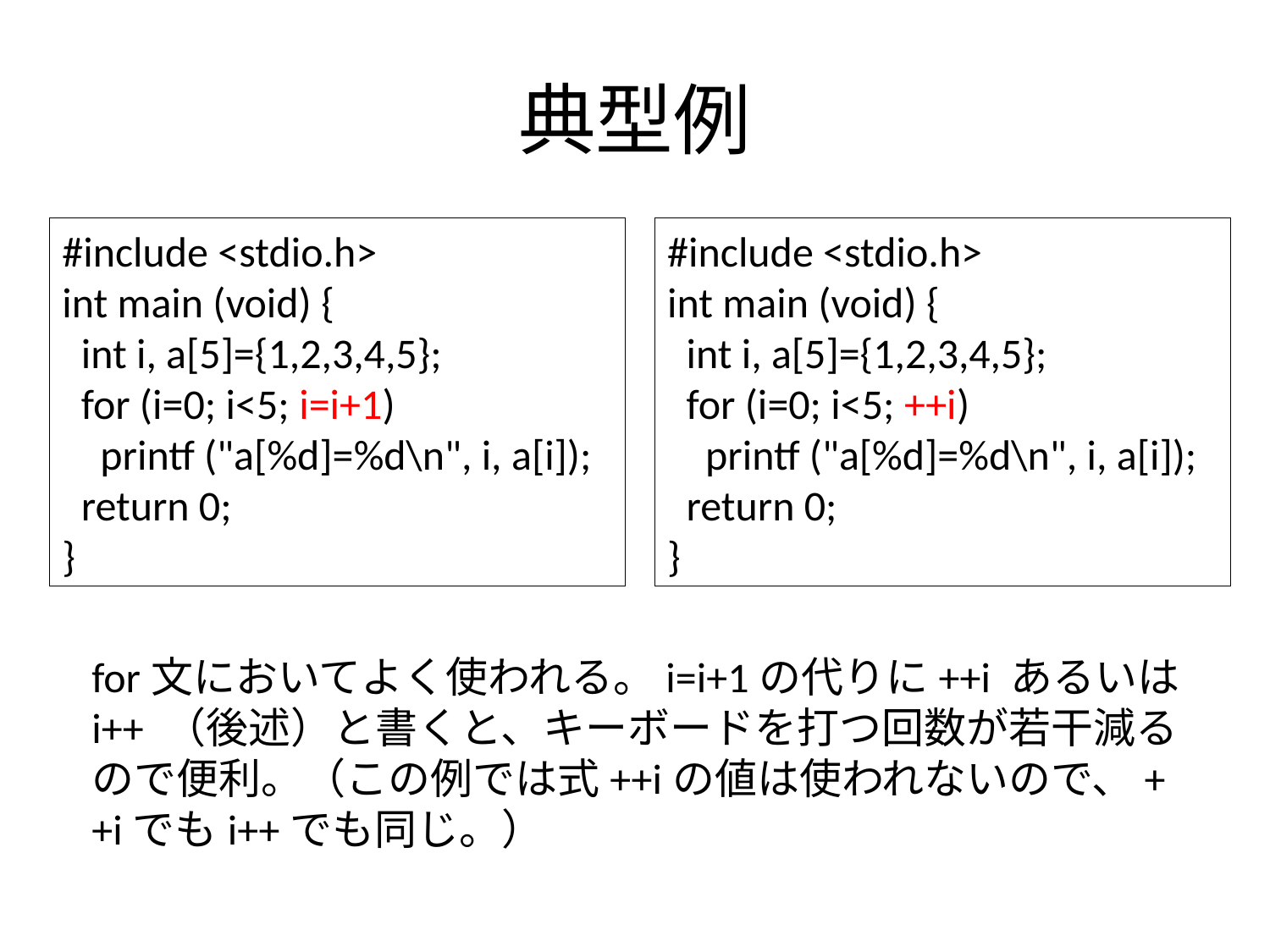

# 典型例
#include <stdio.h>
int main (void) {
  int i, a[5]={1,2,3,4,5};
  for (i=0; i<5; i=i+1)
    printf ("a[%d]=%d\n", i, a[i]);
  return 0;
}
#include <stdio.h>
int main (void) {
  int i, a[5]={1,2,3,4,5};
  for (i=0; i<5; ++i)
    printf ("a[%d]=%d\n", i, a[i]);
  return 0;
}
for文においてよく使われる。i=i+1の代りに++i あるいは i++ （後述）と書くと、キーボードを打つ回数が若干減るので便利。（この例では式++iの値は使われないので、++iでもi++でも同じ。）